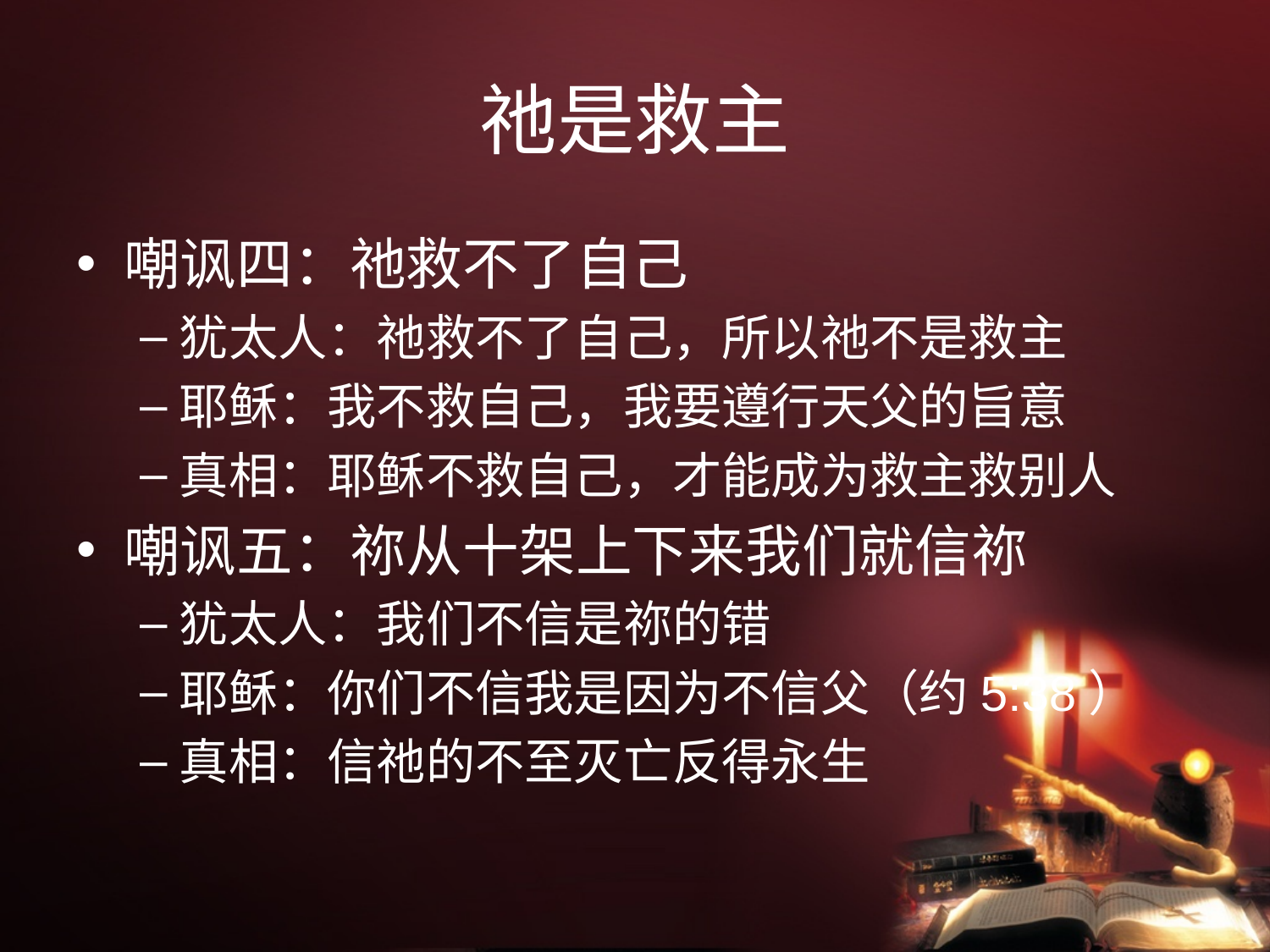

# 祂是救主
嘲讽四：祂救不了自己
犹太人：祂救不了自己，所以祂不是救主
耶稣：我不救自己，我要遵行天父的旨意
真相：耶稣不救自己，才能成为救主救别人
嘲讽五：祢从十架上下来我们就信祢
犹太人：我们不信是祢的错
耶稣：你们不信我是因为不信父（约5:38）
真相：信祂的不至灭亡反得永生